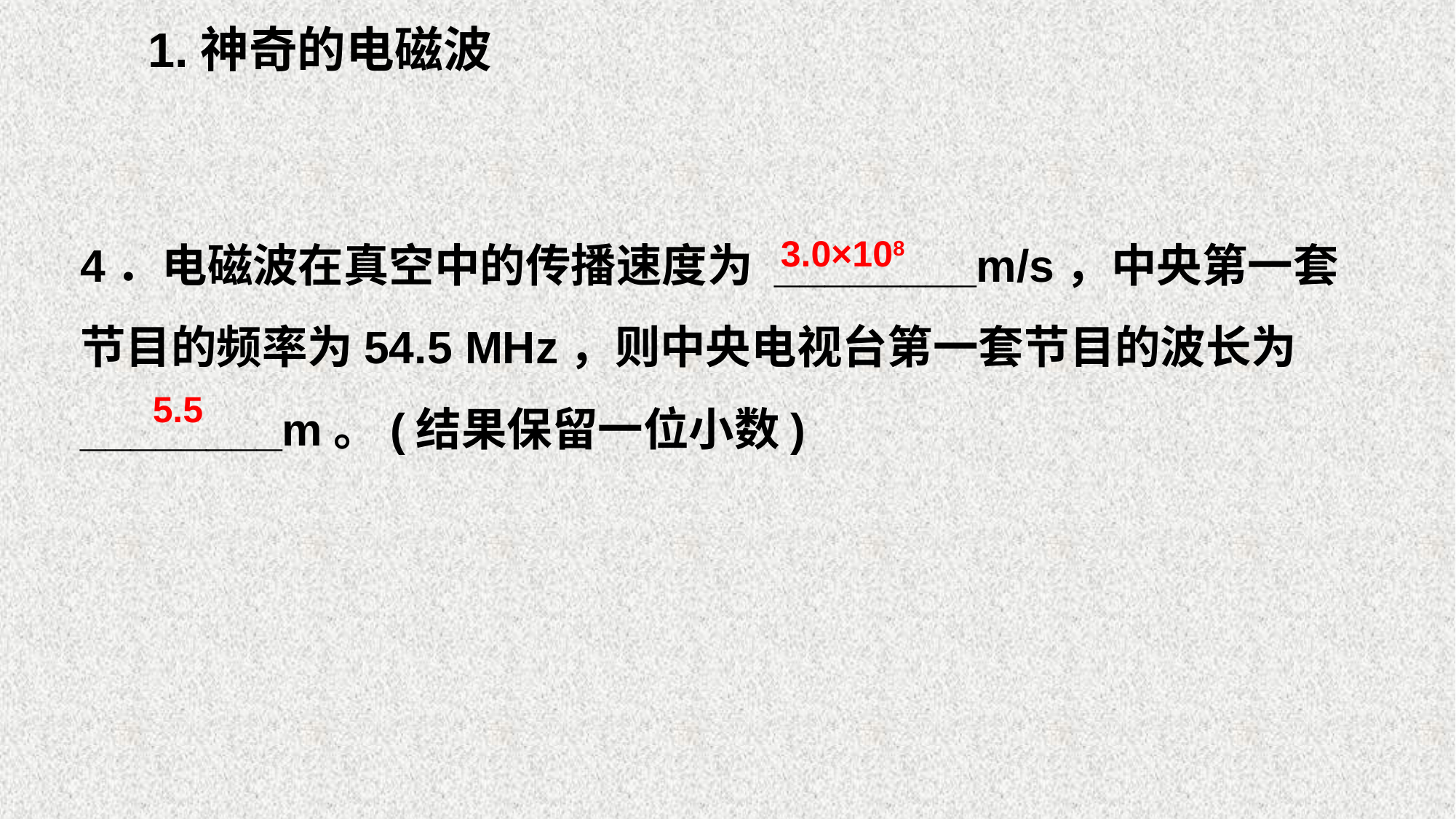

1.神奇的电磁波
4．电磁波在真空中的传播速度为 ________m/s，中央第一套节目的频率为54.5 MHz，则中央电视台第一套节目的波长为________m。(结果保留一位小数)
3.0×108
5.5